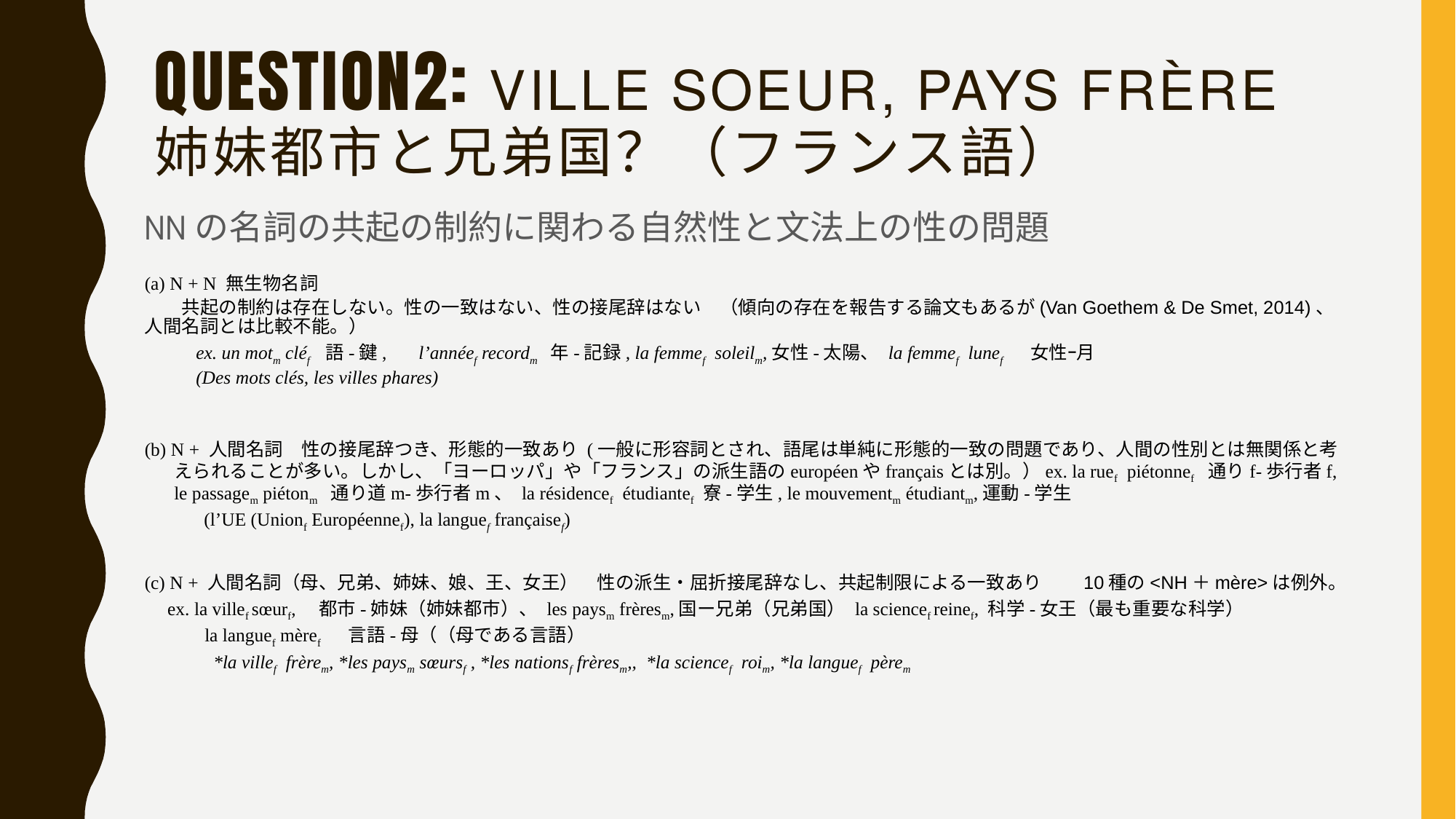

# Question2: ville soeur, Pays Frère 姉妹都市と兄弟国？（フランス語）
NNの名詞の共起の制約に関わる自然性と文法上の性の問題

(a) N + N 無生物名詞
　　共起の制約は存在しない。性の一致はない、性の接尾辞はない　（傾向の存在を報告する論文もあるが(Van Goethem & De Smet, 2014)、人間名詞とは比較不能。）
ex. un motm cléf 　語-鍵, 　l’annéef recordm　年-記録, la femmef  soleilm,女性-太陽、 la femmef  lunef 　女性ｰ月
(Des mots clés, les villes phares)

(b) N + 人間名詞　性の接尾辞つき、形態的一致あり (一般に形容詞とされ、語尾は単純に形態的一致の問題であり、人間の性別とは無関係と考えられることが多い。しかし、「ヨーロッパ」や「フランス」の派生語のeuropéenやfrançaisとは別。）ex. la ruef  piétonnef  通りf-歩行者f,  le passagem piétonm　通り道m-歩行者m、 la résidencef  étudiantef 寮-学生, le mouvementm étudiantm,運動-学生
  (l’UE (Unionf Européennef), la languef françaisef)

(c) N + 人間名詞（母、兄弟、姉妹、娘、王、女王）　性の派生・屈折接尾辞なし、共起制限による一致あり　　10種の<NH＋mère>は例外。
　ex. la villef sœurf,　都市-姉妹（姉妹都市）、 les paysm frèresm,国ー兄弟（兄弟国） la sciencef reinef, 科学-女王（最も重要な科学）
　　　la languef mèref 　言語-母（（母である言語）
      *la villef  frèrem, *les paysm sœursf , *les nationsf frèresm,,  *la sciencef  roim, *la languef  pèrem